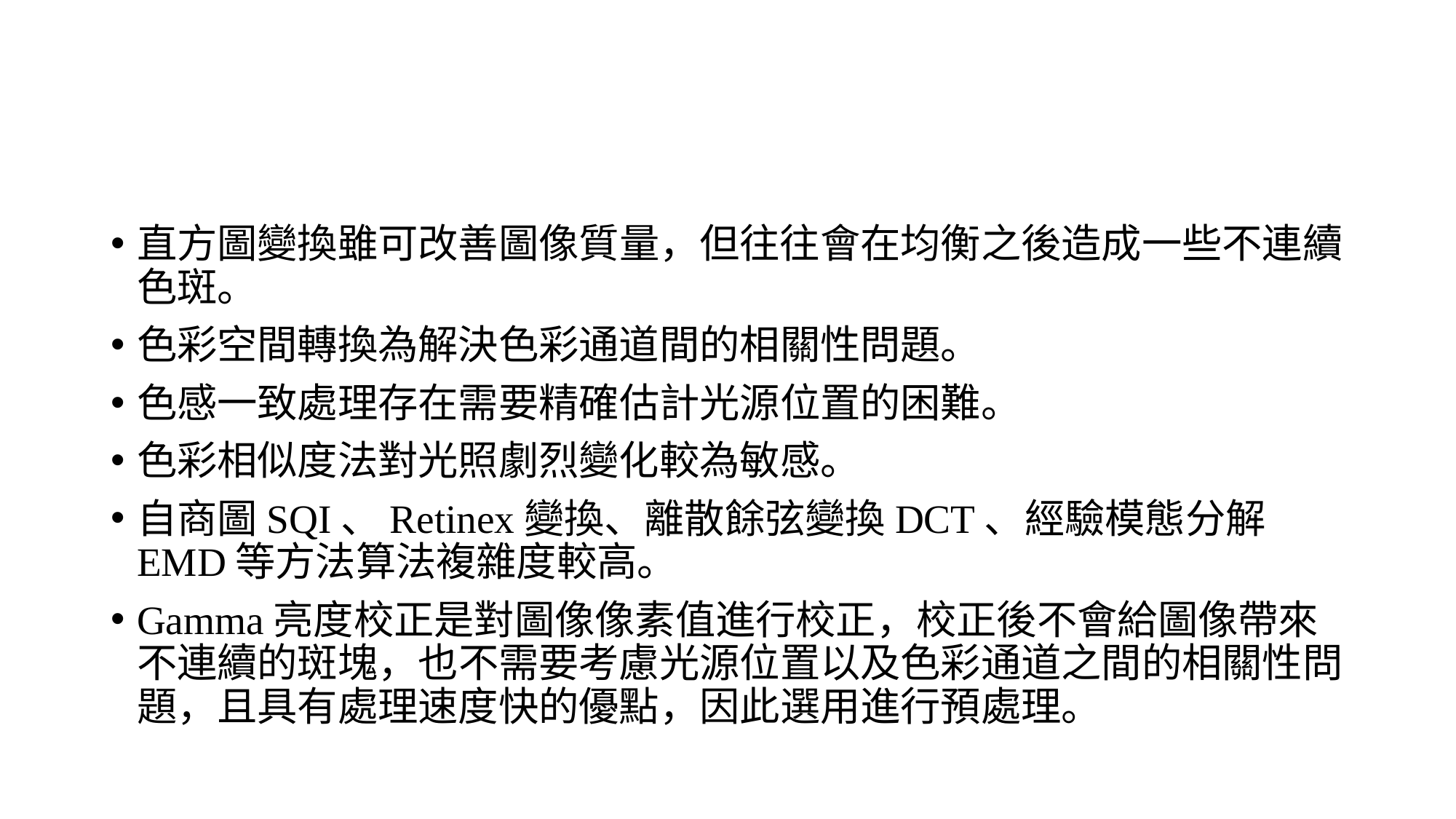

#
直方圖變換雖可改善圖像質量，但往往會在均衡之後造成一些不連續色斑。
色彩空間轉換為解決色彩通道間的相關性問題。
色感一致處理存在需要精確估計光源位置的困難。
色彩相似度法對光照劇烈變化較為敏感。
自商圖SQI、Retinex變換、離散餘弦變換DCT、經驗模態分解EMD等方法算法複雜度較高。
Gamma亮度校正是對圖像像素值進行校正，校正後不會給圖像帶來不連續的斑塊，也不需要考慮光源位置以及色彩通道之間的相關性問題，且具有處理速度快的優點，因此選用進行預處理。